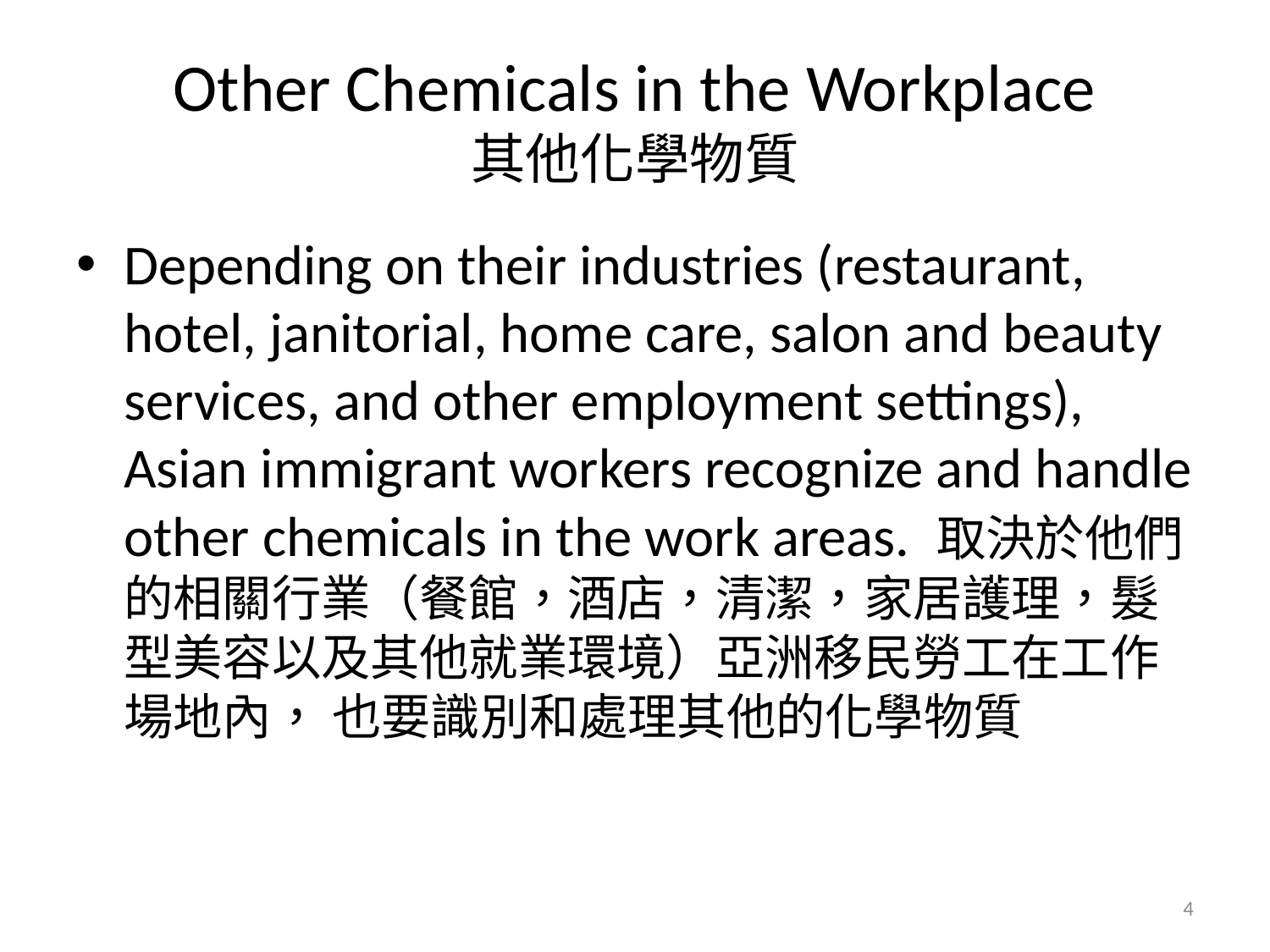

# Other Chemicals in the Workplace 其他化學物質
Depending on their industries (restaurant, hotel, janitorial, home care, salon and beauty services, and other employment settings), Asian immigrant workers recognize and handle other chemicals in the work areas. 取決於他們的相關行業（餐館，酒店，清潔，家居護理，髮型美容以及其他就業環境）亞洲移民勞工在工作場地內， 也要識別和處理其他的化學物質

4